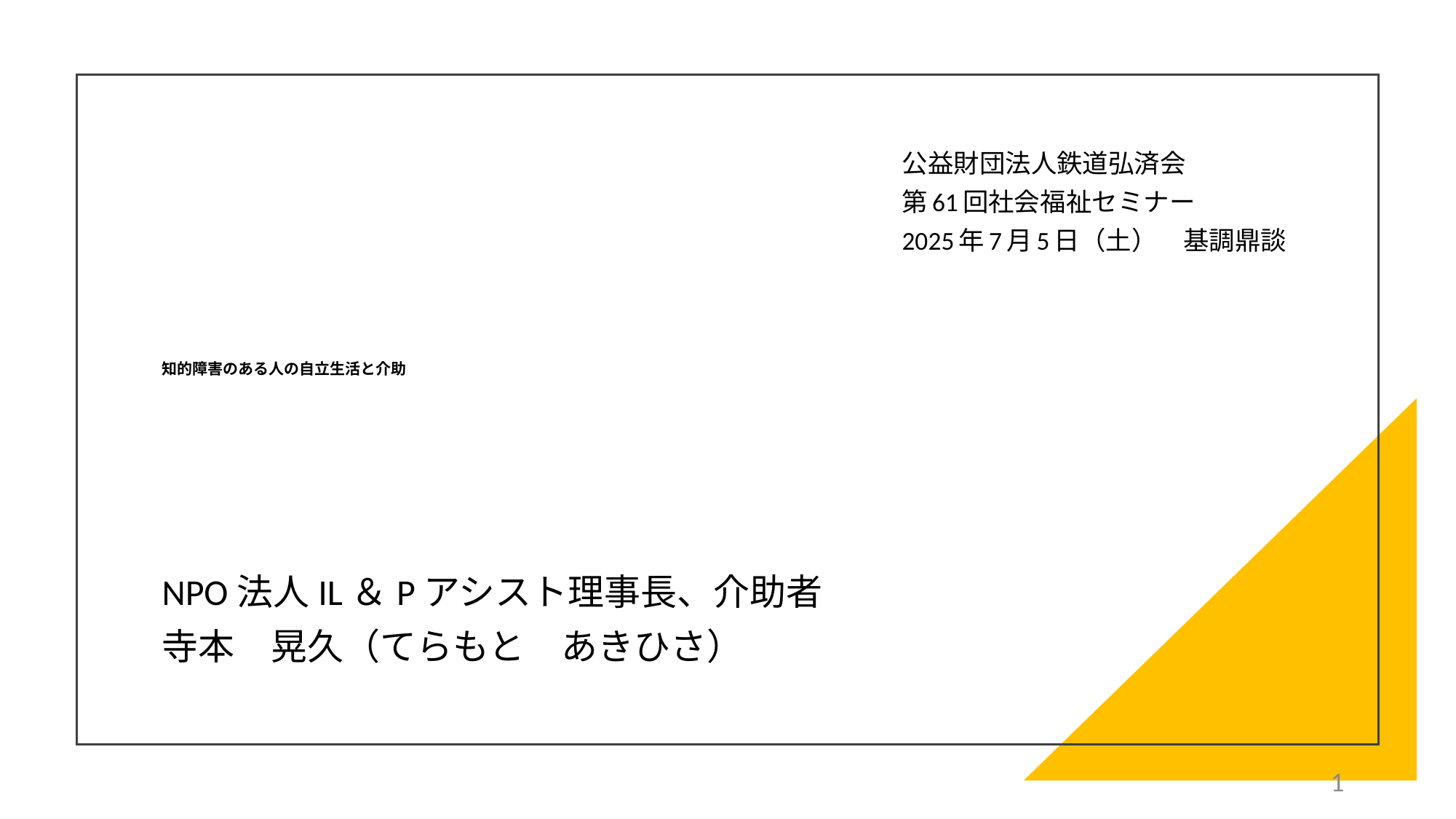

公益財団法人鉄道弘済会
第61回社会福祉セミナー
2025年7月5日（土）　基調鼎談
# 知的障害のある人の自立生活と介助

NPO法人IL＆Pアシスト理事長、介助者
寺本　晃久（てらもと　あきひさ）
1